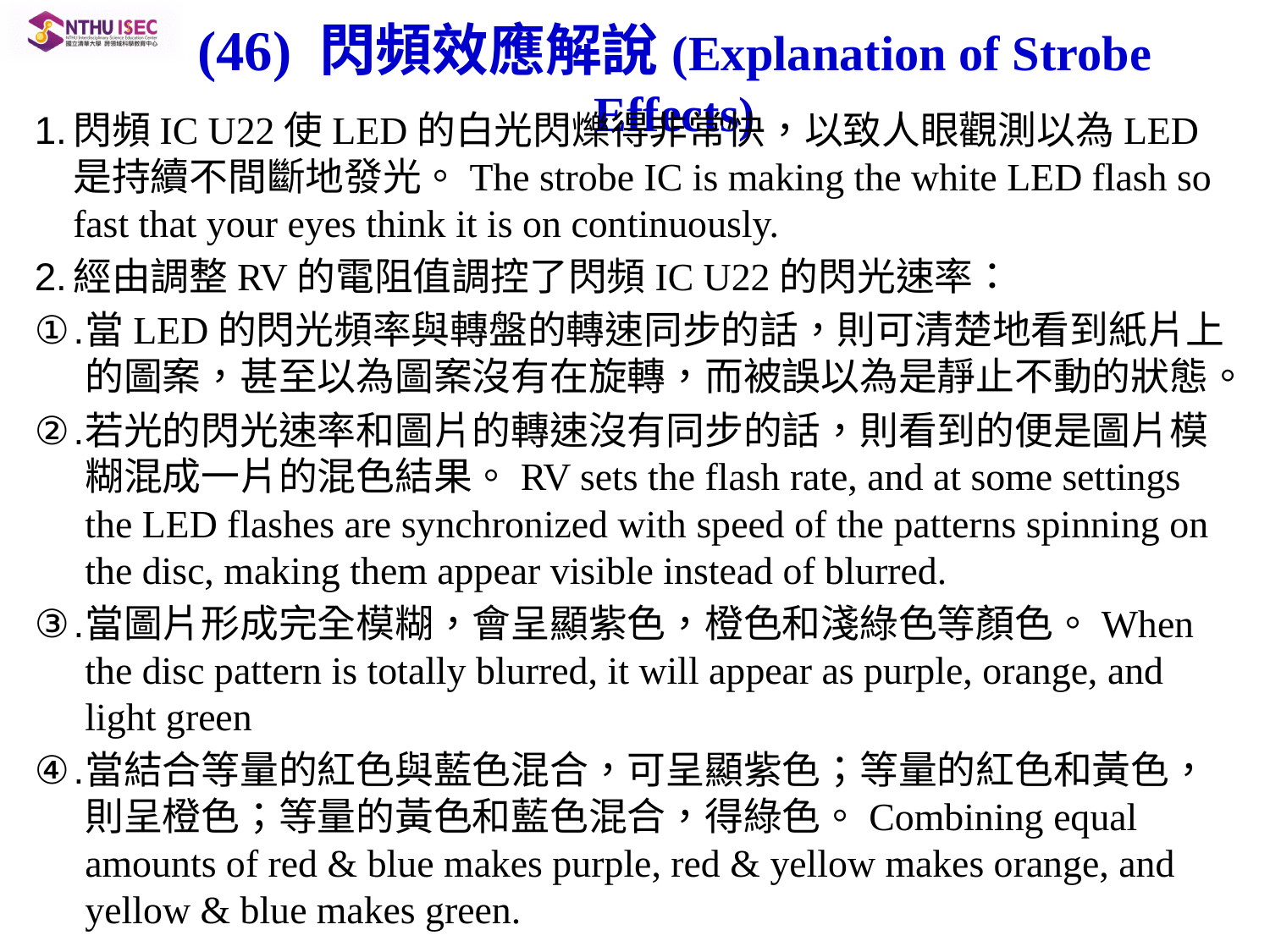

(46) 閃頻效應解說(Explanation of Strobe Effects)
閃頻IC U22使LED的白光閃爍得非常快，以致人眼觀測以為LED是持續不間斷地發光。The strobe IC is making the white LED flash so fast that your eyes think it is on continuously.
經由調整RV的電阻值調控了閃頻IC U22的閃光速率：
當LED的閃光頻率與轉盤的轉速同步的話，則可清楚地看到紙片上的圖案，甚至以為圖案沒有在旋轉，而被誤以為是靜止不動的狀態。
若光的閃光速率和圖片的轉速沒有同步的話，則看到的便是圖片模糊混成一片的混色結果。RV sets the flash rate, and at some settings the LED flashes are synchronized with speed of the patterns spinning on the disc, making them appear visible instead of blurred.
當圖片形成完全模糊，會呈顯紫色，橙色和淺綠色等顏色。When the disc pattern is totally blurred, it will appear as purple, orange, and light green
當結合等量的紅色與藍色混合，可呈顯紫色；等量的紅色和黃色，則呈橙色；等量的黃色和藍色混合，得綠色。Combining equal amounts of red & blue makes purple, red & yellow makes orange, and yellow & blue makes green.